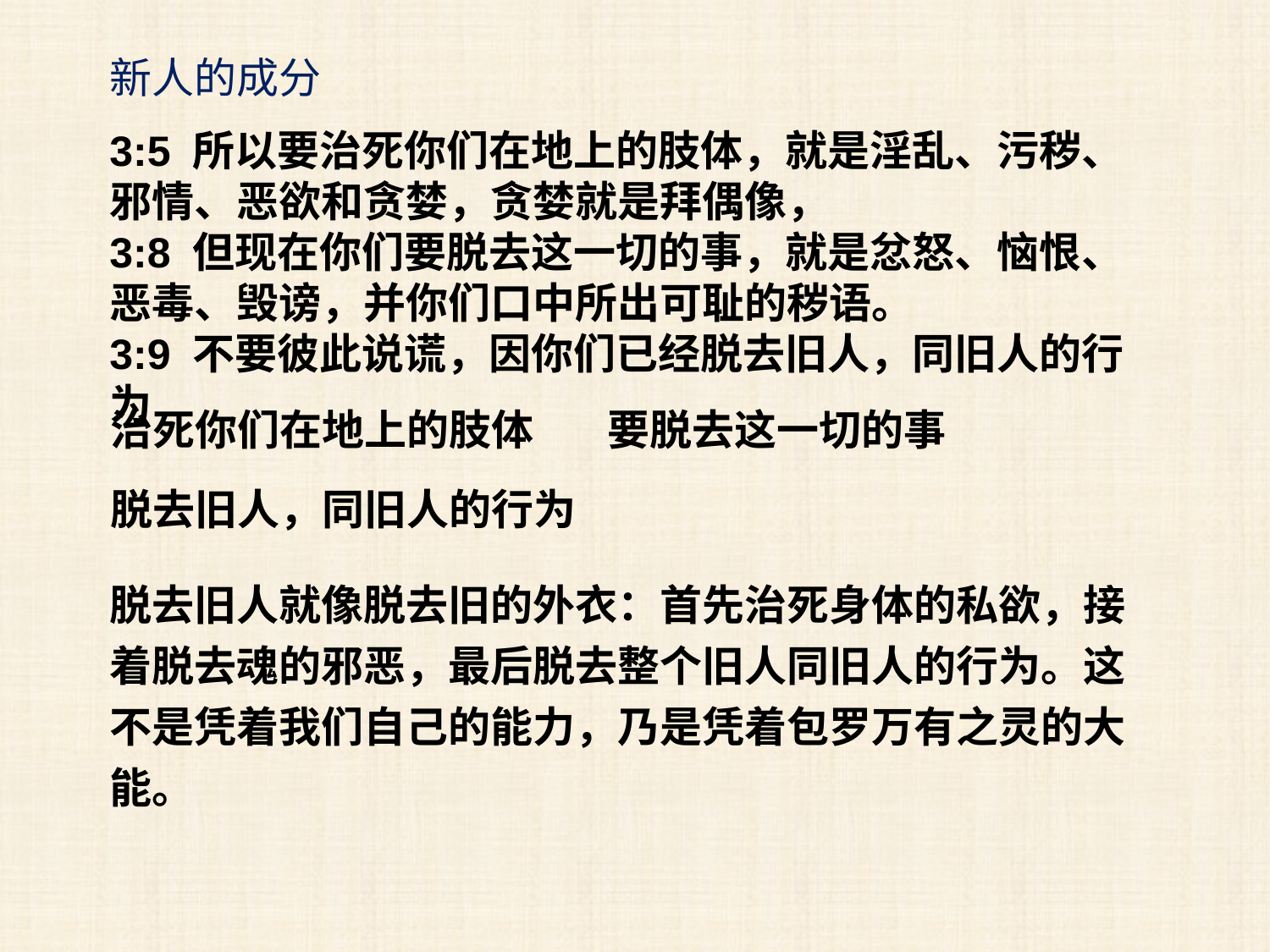

新人的成分
3:5 所以要治死你们在地上的肢体，就是淫乱、污秽、邪情、恶欲和贪婪，贪婪就是拜偶像，
3:8 但现在你们要脱去这一切的事，就是忿怒、恼恨、恶毒、毁谤，并你们口中所出可耻的秽语。
3:9 不要彼此说谎，因你们已经脱去旧人，同旧人的行为
治死你们在地上的肢体
要脱去这一切的事
脱去旧人，同旧人的行为
脱去旧人就像脱去旧的外衣：首先治死身体的私欲，接着脱去魂的邪恶，最后脱去整个旧人同旧人的行为。这不是凭着我们自己的能力，乃是凭着包罗万有之灵的大能。